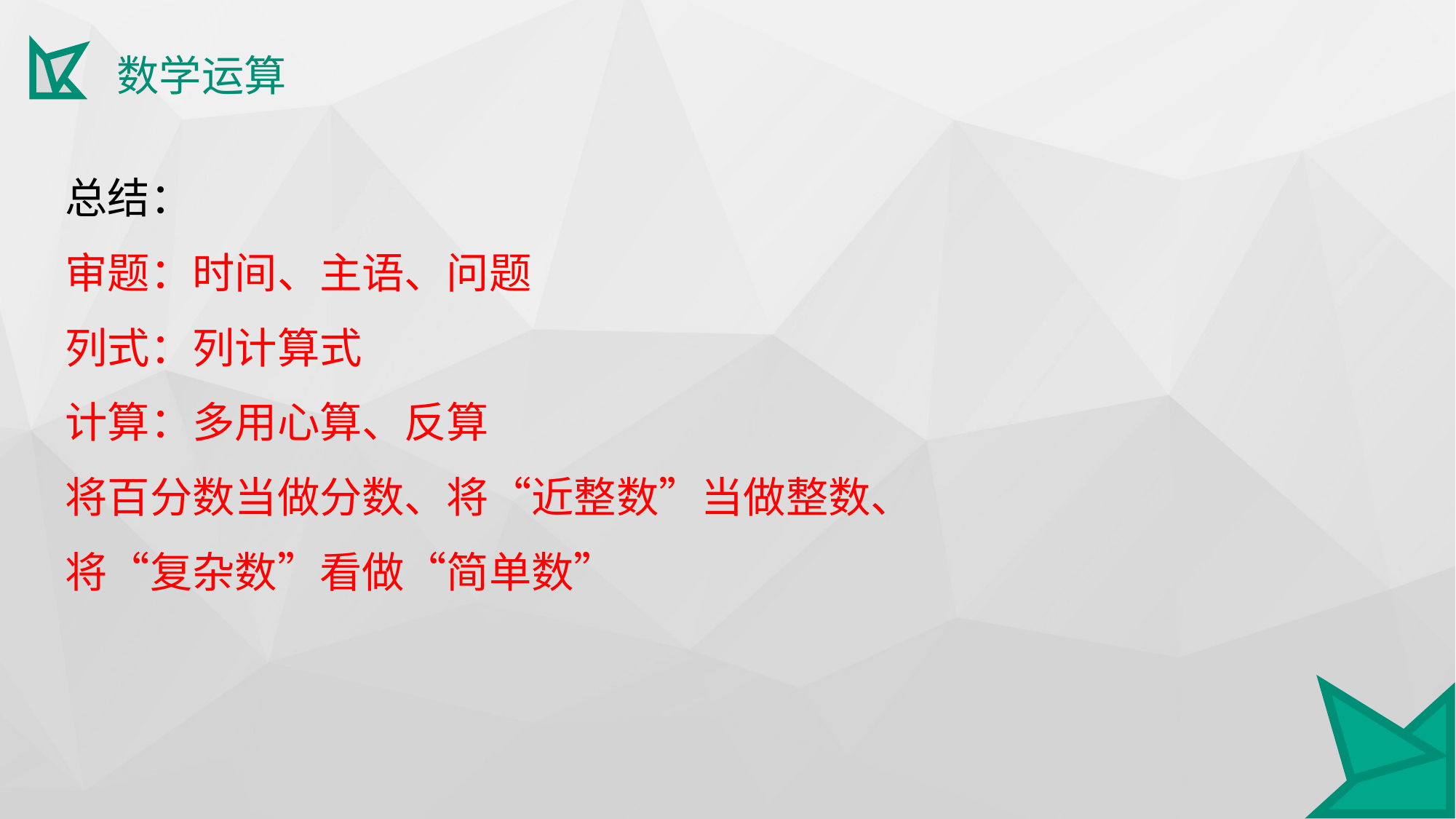

数学运算

总结：
审题：时间、主语、问题
列式：列计算式
计算：多用心算、反算
将百分数当做分数、将“近整数”当做整数、
将“复杂数”看做“简单数”

.